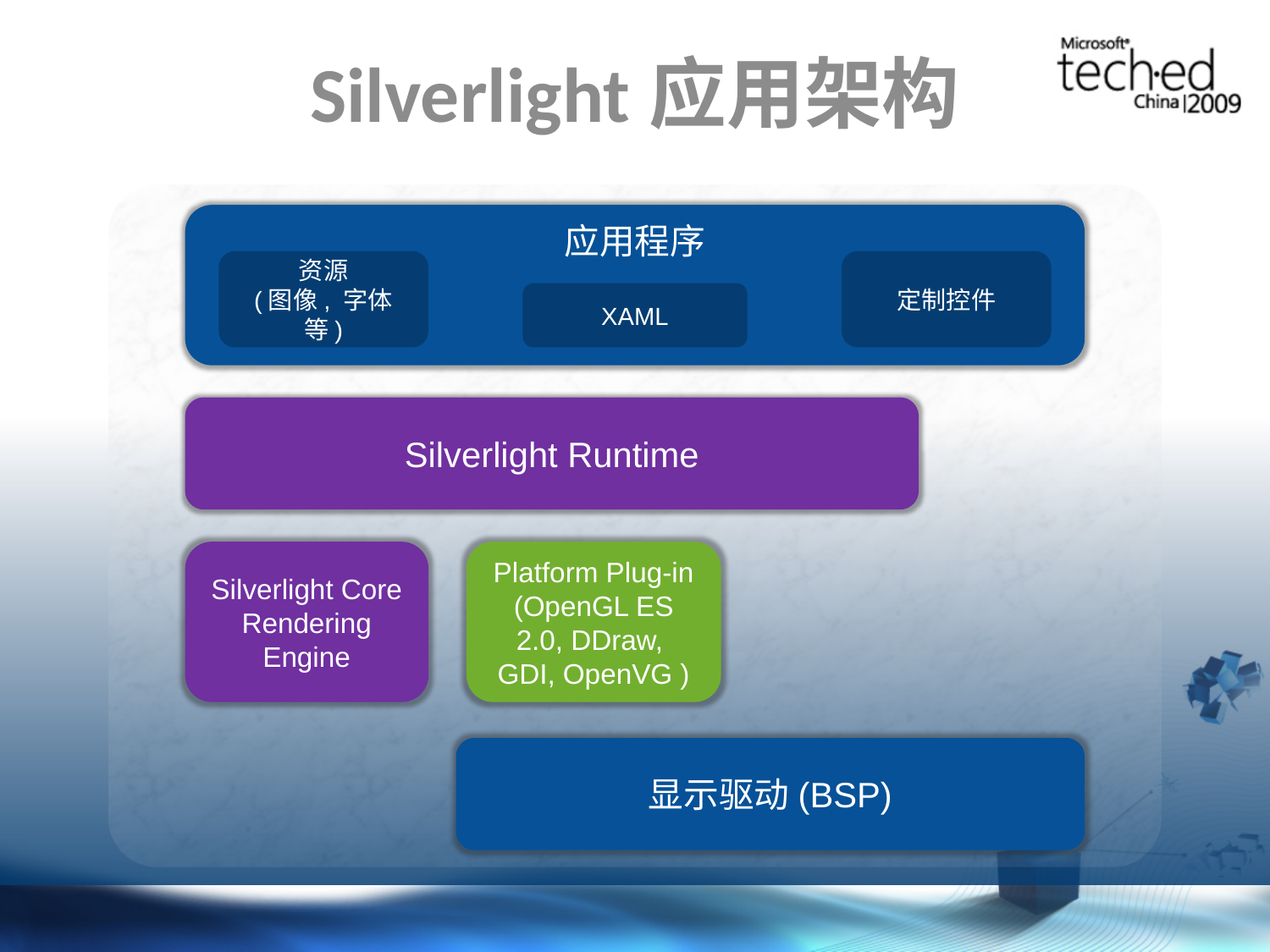

# Silverlight应用架构

应用程序
资源
(图像, 字体等)
定制控件
XAML
Silverlight Runtime

Win32
GDI

Silverlight Core Rendering Engine
Platform Plug-in
(OpenGL ES 2.0, DDraw,
GDI, OpenVG )
显示驱动(BSP)